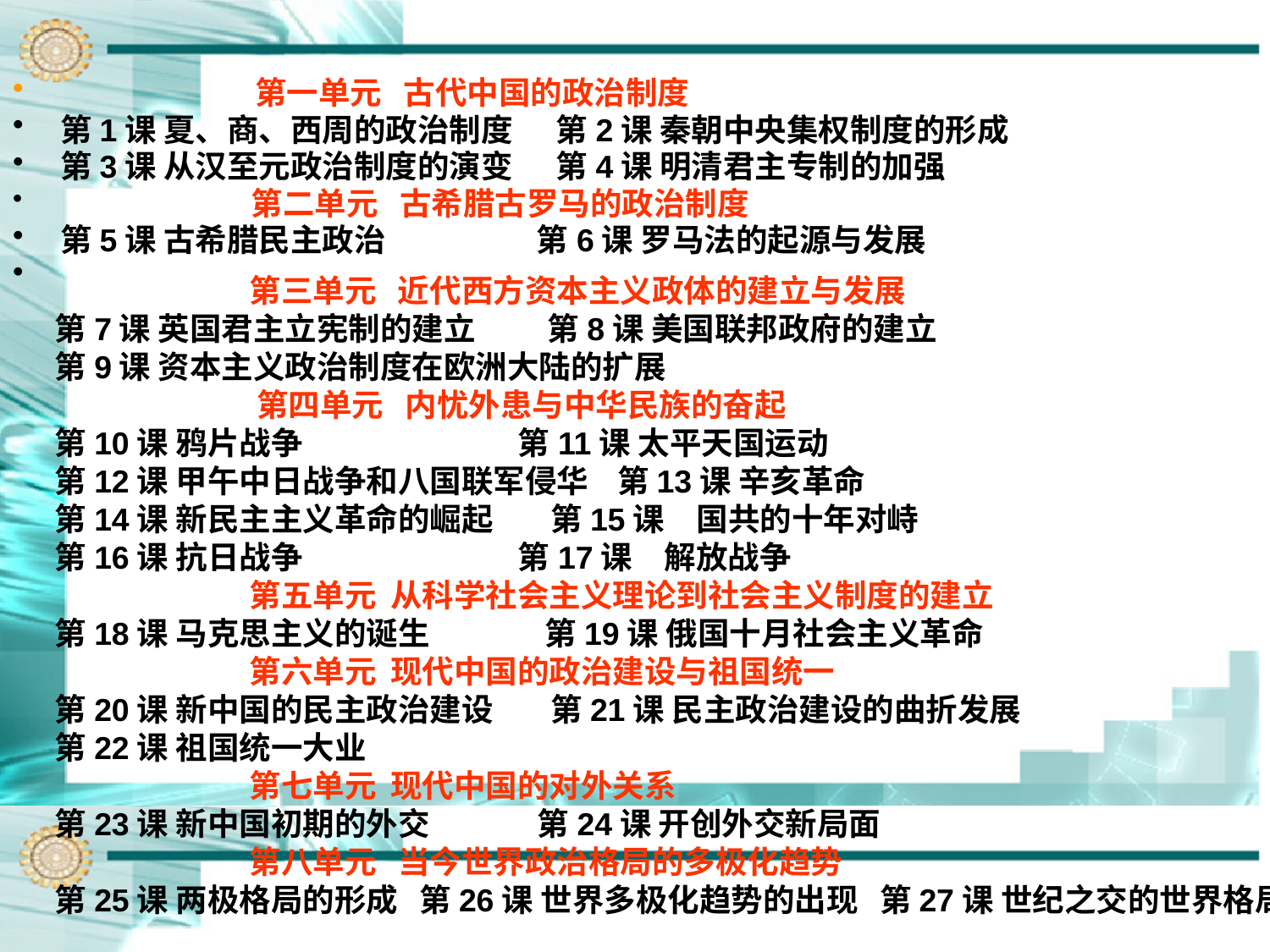

第一单元   古代中国的政治制度
第1课 夏、商、西周的政治制度      第2课 秦朝中央集权制度的形成
第3课 从汉至元政治制度的演变      第4课 明清君主专制的加强
                             第二单元   古希腊古罗马的政治制度
第5课 古希腊民主政治                     第6课 罗马法的起源与发展

                          第三单元   近代西方资本主义政体的建立与发展
第7课 英国君主立宪制的建立          第8课 美国联邦政府的建立
第9课 资本主义政治制度在欧洲大陆的扩展
                           第四单元   内忧外患与中华民族的奋起
第10课 鸦片战争                              第11课 太平天国运动
第12课 甲午中日战争和八国联军侵华    第13课 辛亥革命
第14课 新民主主义革命的崛起        第15课　国共的十年对峙
第16课 抗日战争                              第17课　解放战争
                          第五单元  从科学社会主义理论到社会主义制度的建立
第18课 马克思主义的诞生                第19课 俄国十月社会主义革命
                          第六单元  现代中国的政治建设与祖国统一
第20课 新中国的民主政治建设        第21课 民主政治建设的曲折发展
第22课 祖国统一大业
                          第七单元  现代中国的对外关系
第23课 新中国初期的外交               第24课 开创外交新局面
                          第八单元   当今世界政治格局的多极化趋势
第25课 两极格局的形成   第26课 世界多极化趋势的出现   第27课 世纪之交的世界格局